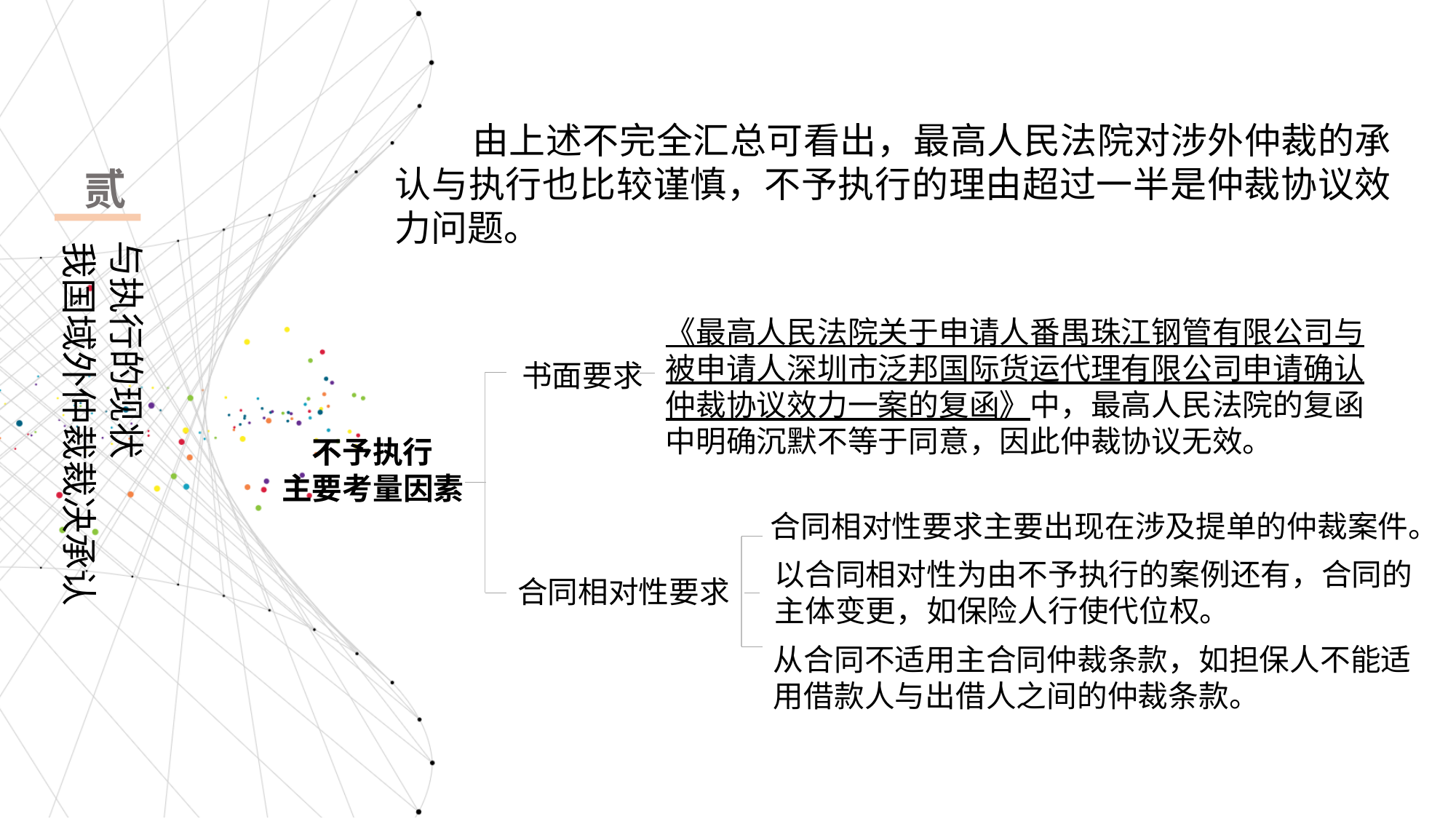

由上述不完全汇总可看出，最高人民法院对涉外仲裁的承认与执行也比较谨慎，不予执行的理由超过一半是仲裁协议效力问题。
 贰

与执行的现状
我国域外仲裁裁决承认
《最高人民法院关于申请人番禺珠江钢管有限公司与被申请人深圳市泛邦国际货运代理有限公司申请确认仲裁协议效力一案的复函》中，最高人民法院的复函中明确沉默不等于同意，因此仲裁协议无效。
书面要求
不予执行
主要考量因素
合同相对性要求主要出现在涉及提单的仲裁案件。
以合同相对性为由不予执行的案例还有，合同的主体变更，如保险人行使代位权。
合同相对性要求
从合同不适用主合同仲裁条款，如担保人不能适用借款人与出借人之间的仲裁条款。